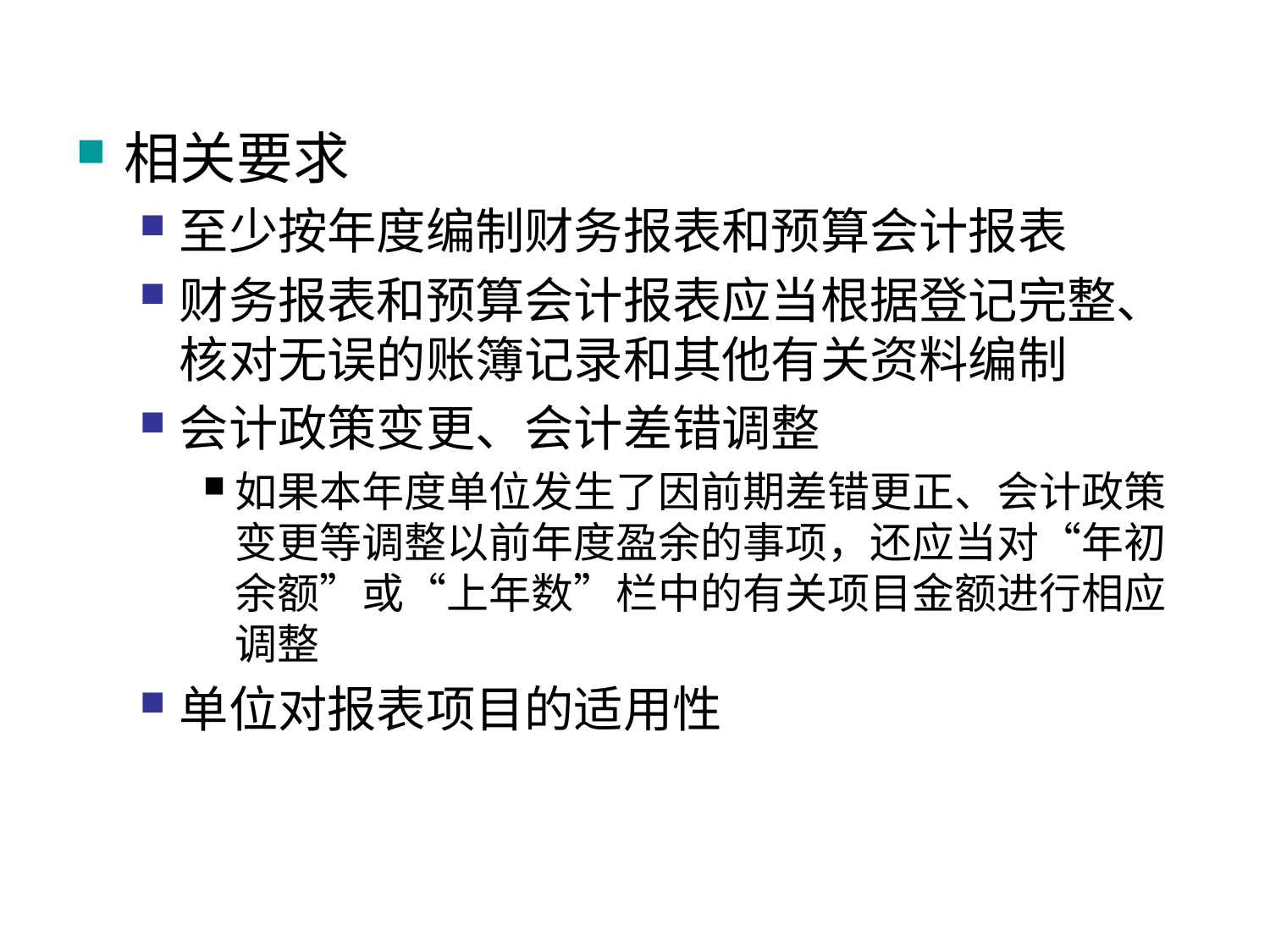

相关要求
至少按年度编制财务报表和预算会计报表
财务报表和预算会计报表应当根据登记完整、核对无误的账簿记录和其他有关资料编制
会计政策变更、会计差错调整
如果本年度单位发生了因前期差错更正、会计政策变更等调整以前年度盈余的事项，还应当对“年初余额”或“上年数”栏中的有关项目金额进行相应调整
单位对报表项目的适用性
196